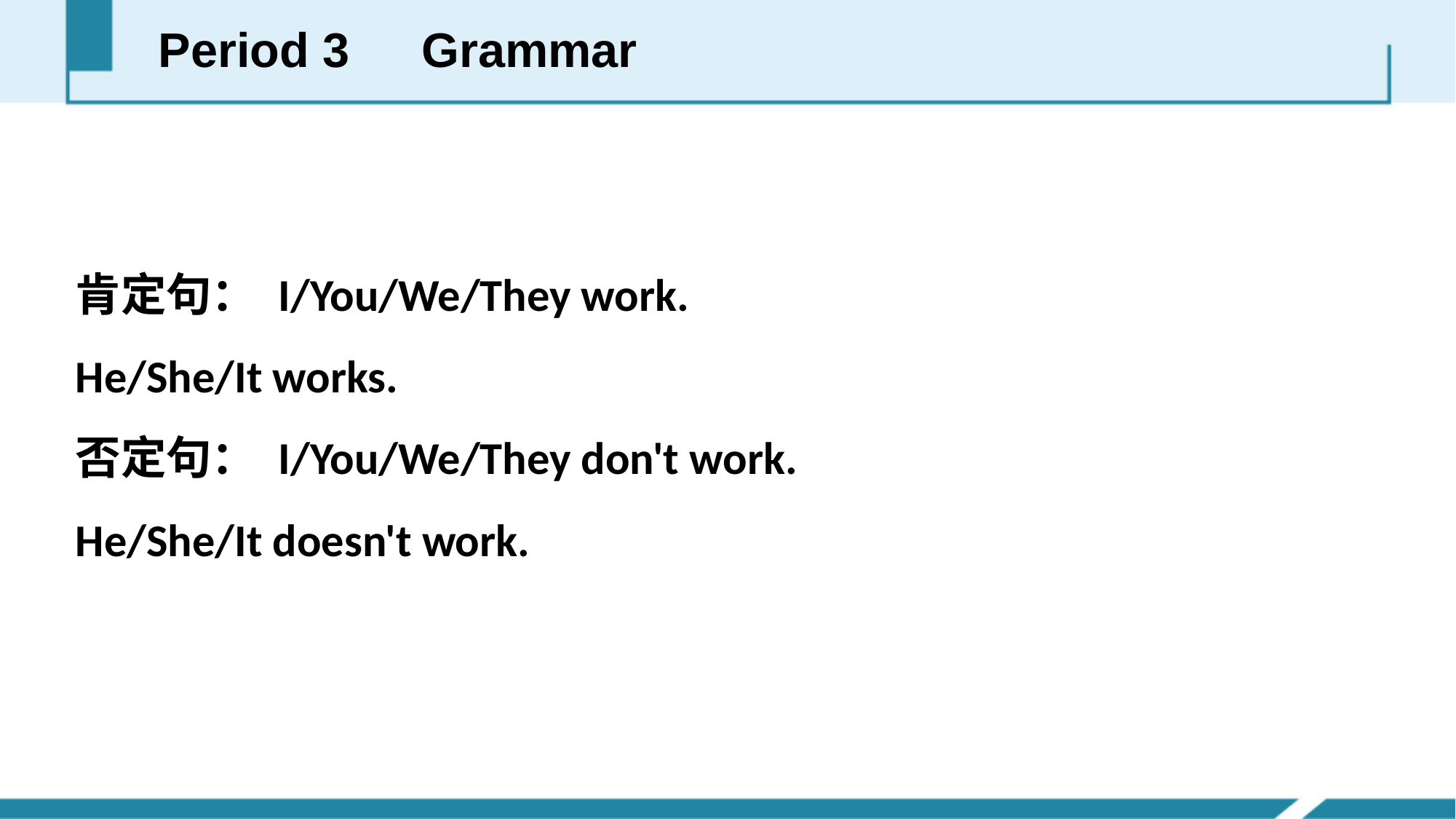

Period 3　Grammar
肯定句： I/You/We/They work.
He/She/It works.
否定句： I/You/We/They don't work.
He/She/It doesn't work.